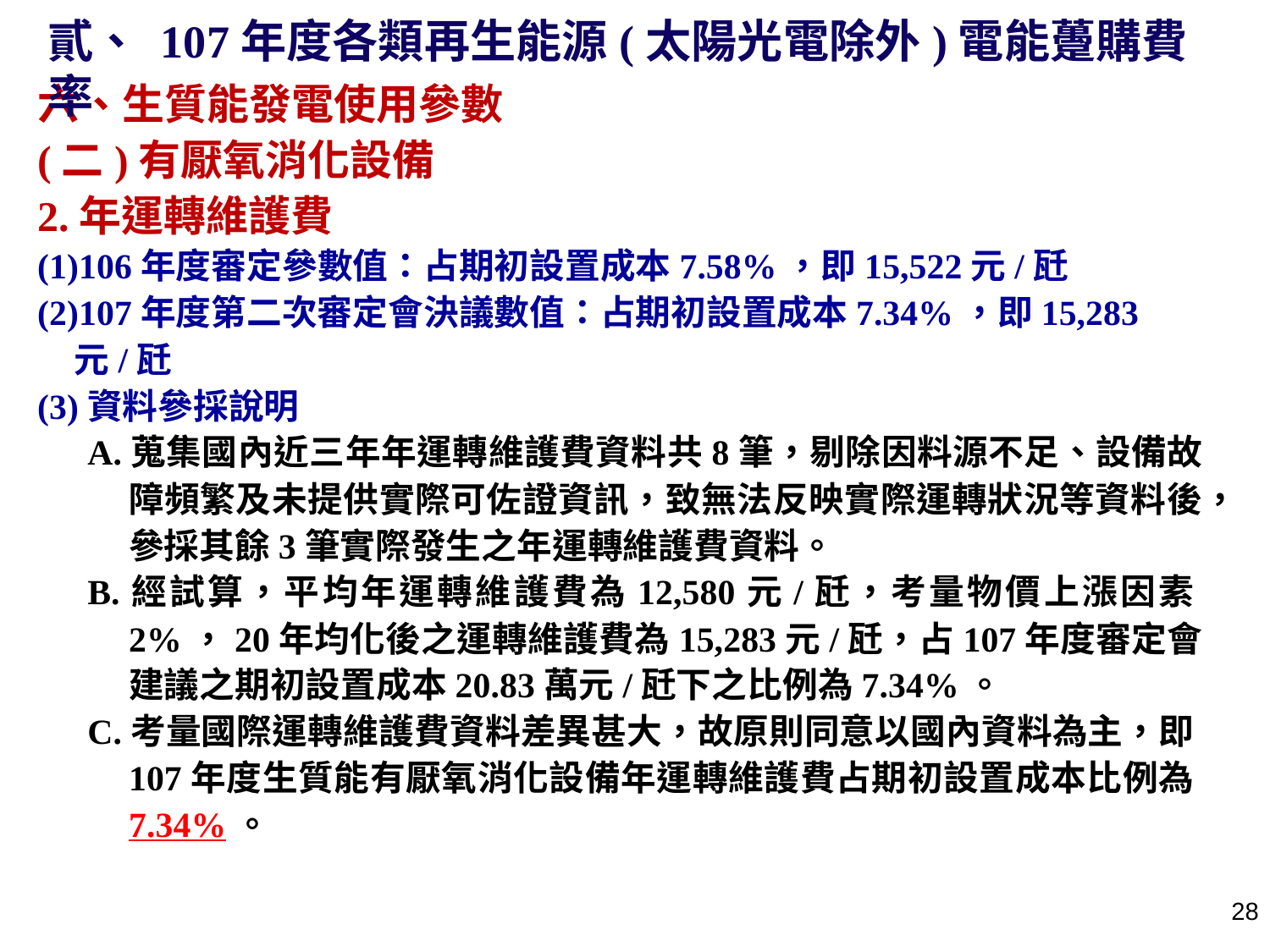

貳、 107年度各類再生能源(太陽光電除外)電能躉購費率
六、生質能發電使用參數
(二)有厭氧消化設備
2.年運轉維護費
(1)106年度審定參數值：占期初設置成本7.58%，即15,522元/瓩
(2)107年度第二次審定會決議數值：占期初設置成本7.34%，即15,283元/瓩
(3)資料參採說明
A.蒐集國內近三年年運轉維護費資料共8筆，剔除因料源不足、設備故障頻繁及未提供實際可佐證資訊，致無法反映實際運轉狀況等資料後，參採其餘3筆實際發生之年運轉維護費資料。
B.經試算，平均年運轉維護費為12,580元/瓩，考量物價上漲因素2%，20年均化後之運轉維護費為15,283元/瓩，占107年度審定會建議之期初設置成本20.83萬元/瓩下之比例為7.34%。
C.考量國際運轉維護費資料差異甚大，故原則同意以國內資料為主，即107年度生質能有厭氧消化設備年運轉維護費占期初設置成本比例為7.34%。
28